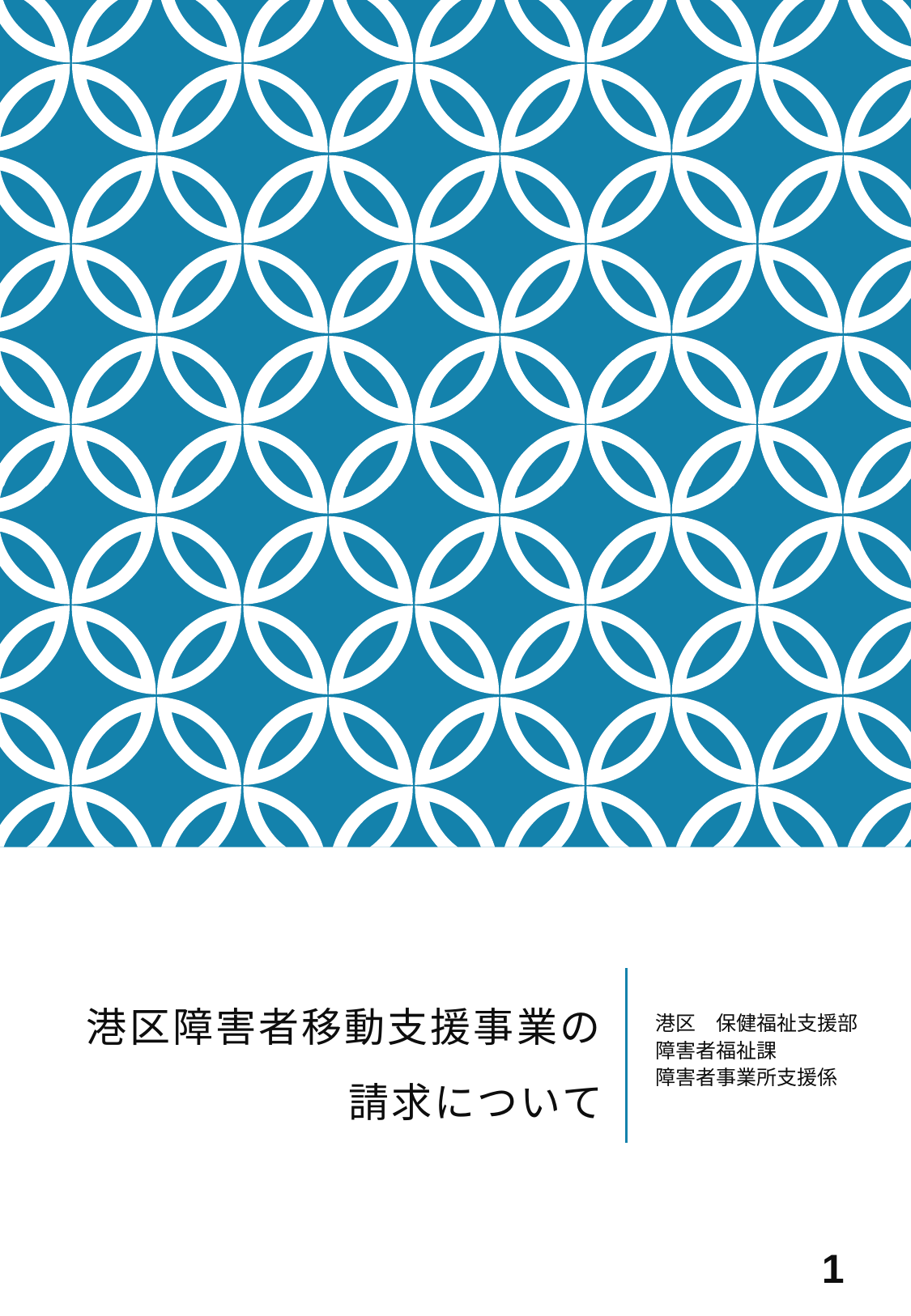

# 港区障害者移動支援事業の 請求について
港区　保健福祉支援部
障害者福祉課
障害者事業所支援係
1